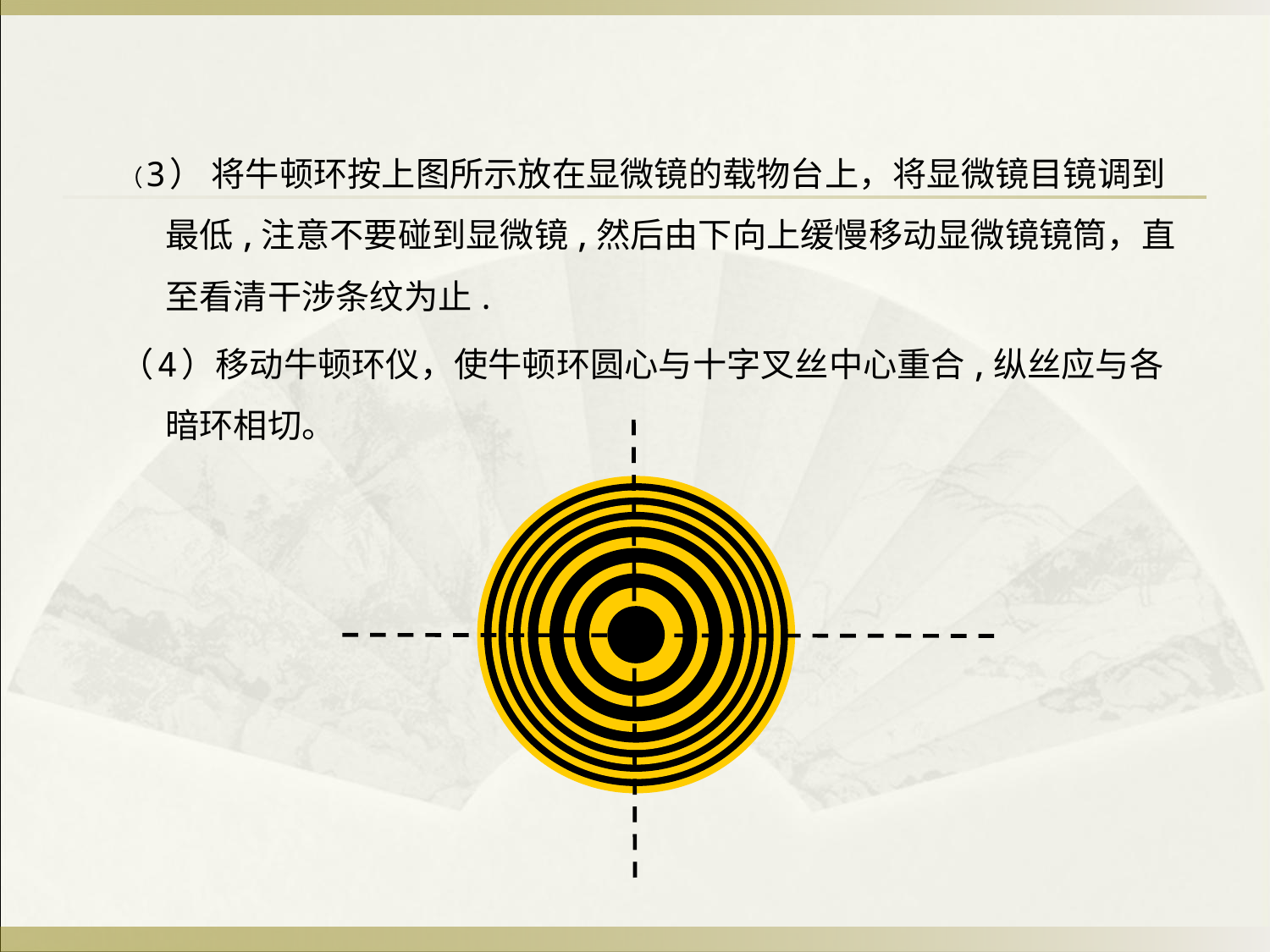

（3） 将牛顿环按上图所示放在显微镜的载物台上，将显微镜目镜调到最低,注意不要碰到显微镜,然后由下向上缓慢移动显微镜镜筒，直至看清干涉条纹为止.
（4）移动牛顿环仪，使牛顿环圆心与十字叉丝中心重合,纵丝应与各暗环相切。